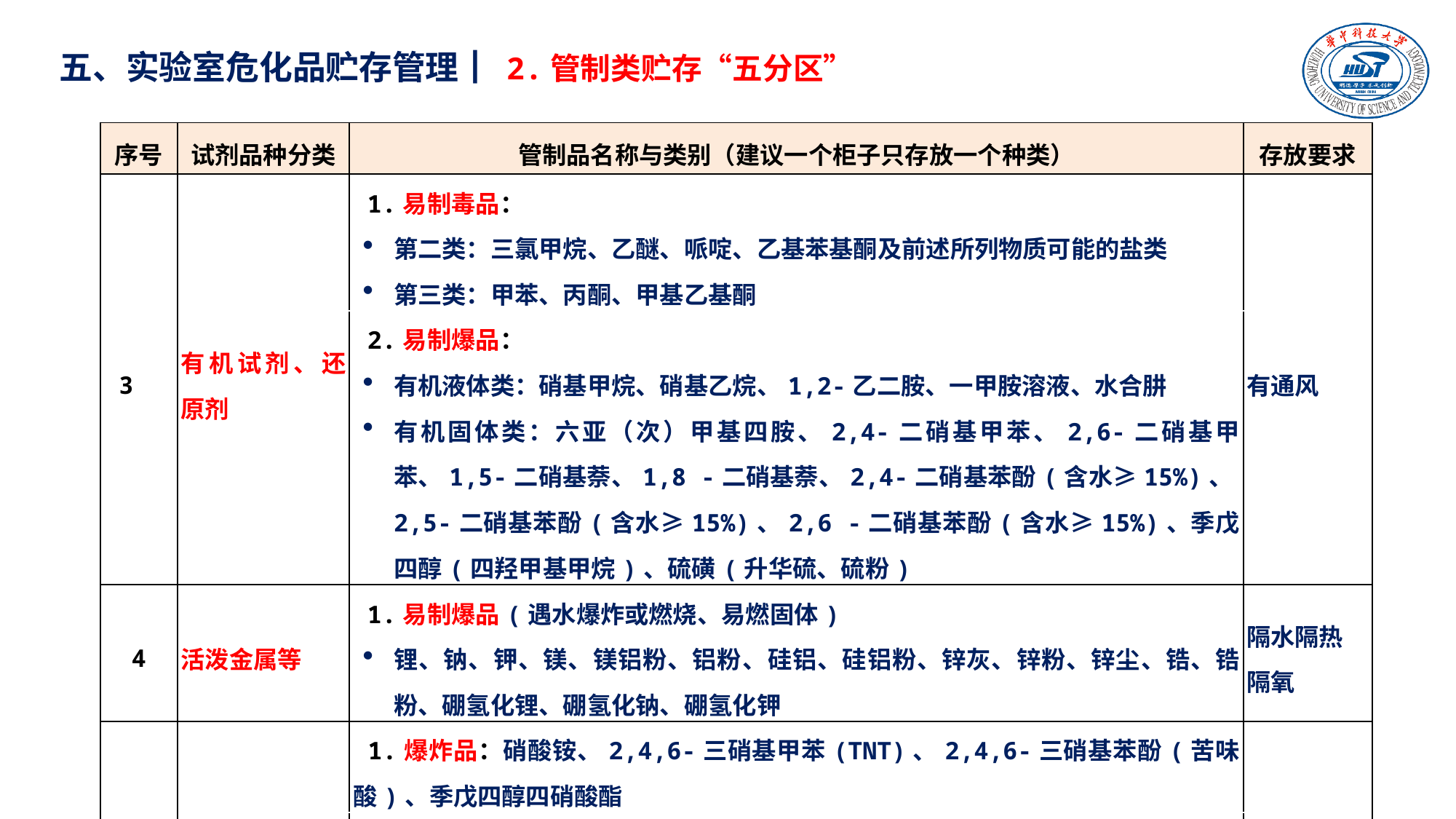

五、实验室危化品贮存管理┃ 2.管制类贮存“五分区”
剧毒、第二、三类易制毒”及“易制爆”化学品分类存放建议
| 序号 | 试剂品种分类 | 管制品名称与类别（建议一个柜子只存放一个种类） | 存放要求 |
| --- | --- | --- | --- |
| 3 | 有机试剂、还原剂 | 1.易制毒品： 第二类：三氯甲烷、乙醚、哌啶、乙基苯基酮及前述所列物质可能的盐类 第三类：甲苯、丙酮、甲基乙基酮 | 有通风 |
|  |  | 2.易制爆品：  有机液体类：硝基甲烷、硝基乙烷、1,2-乙二胺、一甲胺溶液、水合肼 有机固体类：六亚（次）甲基四胺、2,4-二硝基甲苯、2,6-二硝基甲苯、1,5-二硝基萘、1,8 -二硝基萘、2,4-二硝基苯酚(含水≥15%)、2,5-二硝基苯酚(含水≥15%)、2,6 -二硝基苯酚(含水≥15%)、季戊四醇(四羟甲基甲烷)、硫磺(升华硫、硫粉) |  |
| 4 | 活泼金属等 | 1.易制爆品(遇水爆炸或燃烧、易燃固体) 锂、钠、钾、镁、镁铝粉、铝粉、硅铝、硅铝粉、锌灰、锌粉、锌尘、锆、锆粉、硼氢化锂、硼氢化钠、硼氢化钾 | 隔水隔热 隔氧 |
| 5 | 爆炸品 | 1.爆炸品：硝酸铵、2,4,6-三硝基甲苯(TNT)、2,4,6-三硝基苯酚(苦味酸)、季戊四醇四硝酸酯 |  |
|  |  | 2.易制爆品名录中的爆炸品：氯酸铵、高(过)氯酸铵、二硝基苯酚(溶液)、2,4-二硝基苯酚钠、硝化纤维素(硝化棉)、4,6-二硝基-2-氨基苯酚钠(苦氨酸钠) |  |